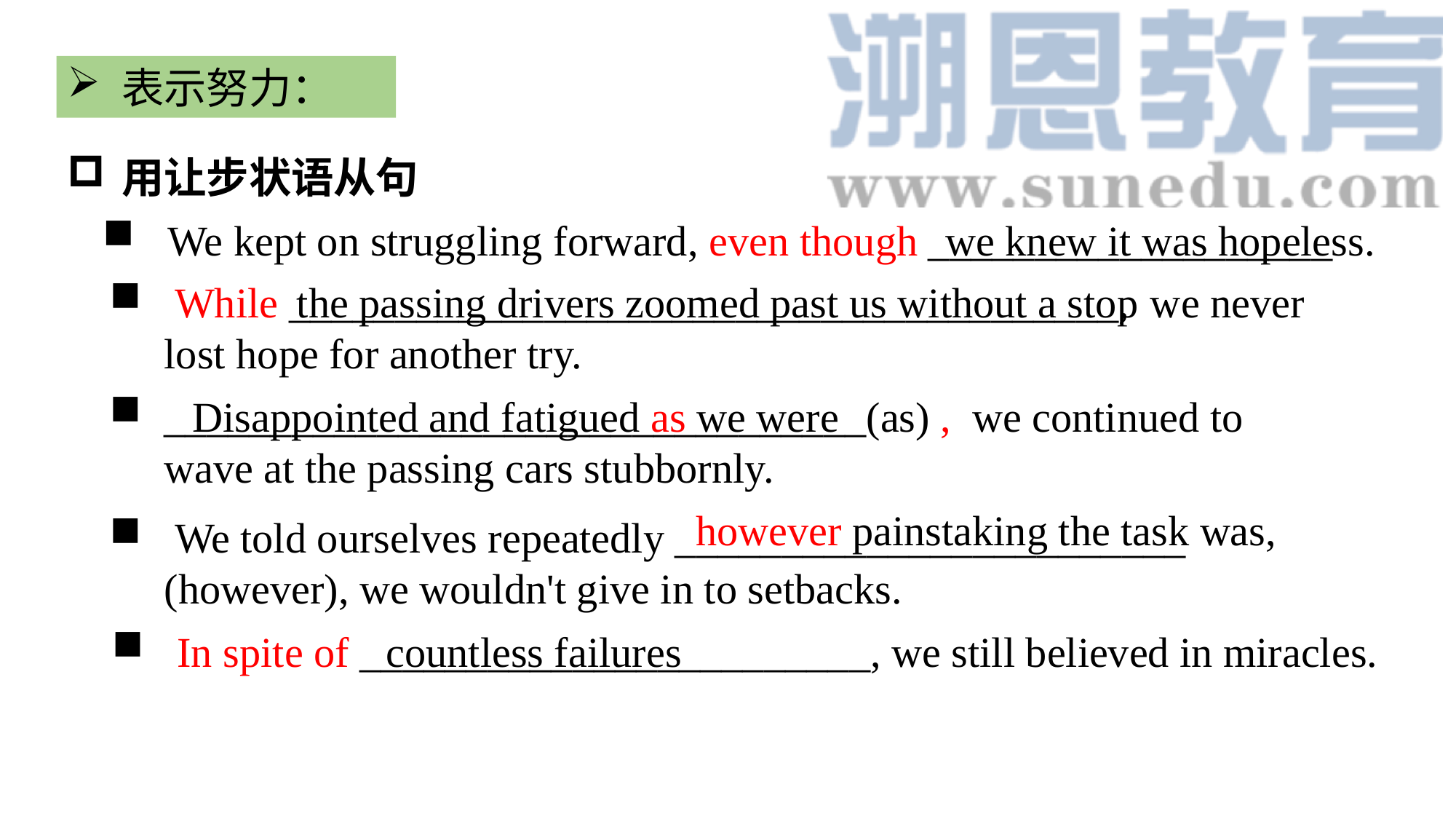

表示努力：
用让步状语从句
 We kept on struggling forward, even though ___________________
we knew it was hopeless.
 While _______________________________________,  we never lost hope for another try.
the passing drivers zoomed past us without a stop
_________________________________(as) ,  we continued to wave at the passing cars stubbornly.
Disappointed and fatigued as we were
however painstaking the task was,
 We told ourselves repeatedly ________________________ (however), we wouldn't give in to setbacks.
 In spite of ________________________, we still believed in miracles.
countless failures